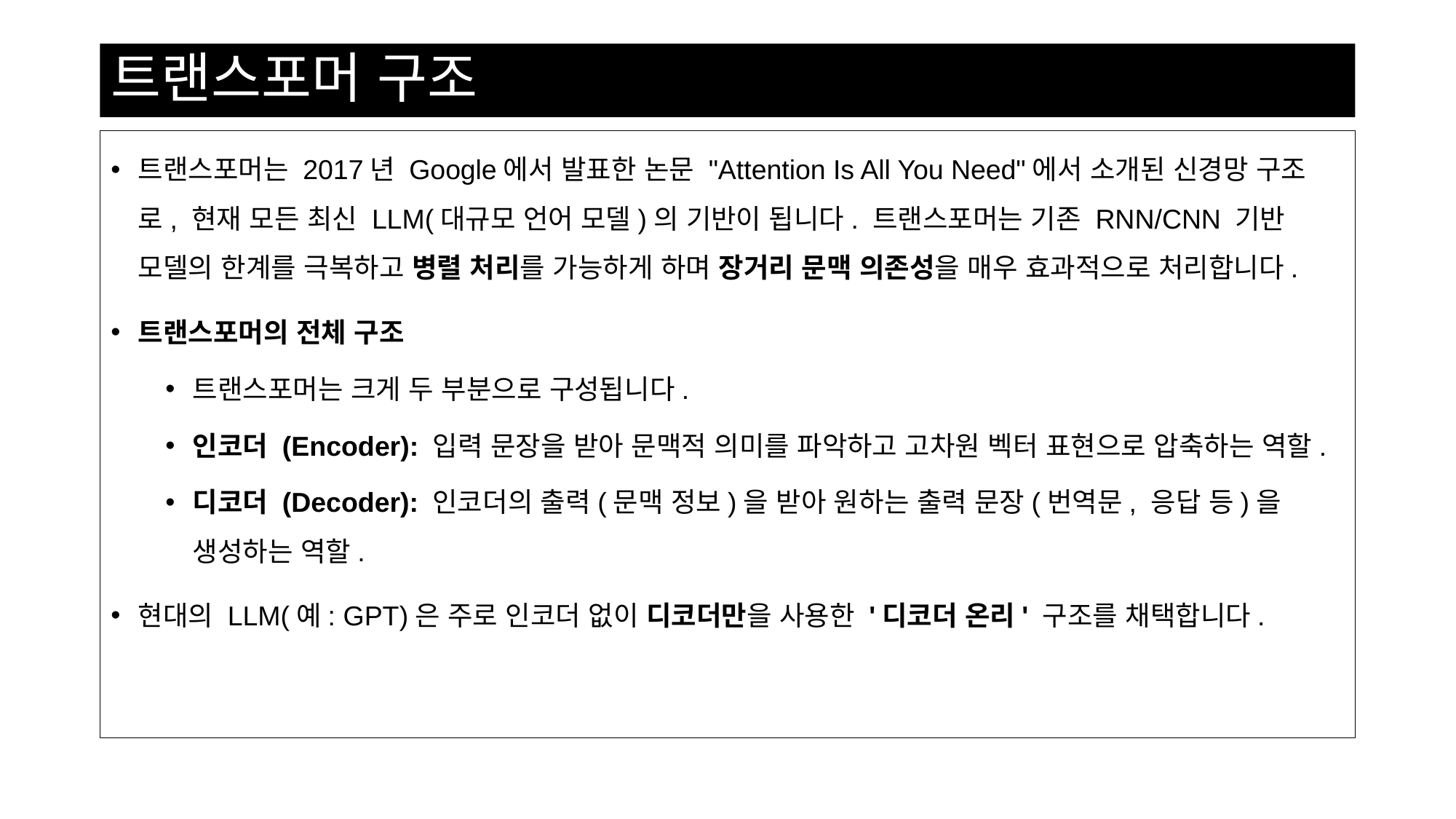

# 트랜스포머 구조
트랜스포머는 2017년 Google에서 발표한 논문 "Attention Is All You Need"에서 소개된 신경망 구조로, 현재 모든 최신 LLM(대규모 언어 모델)의 기반이 됩니다. 트랜스포머는 기존 RNN/CNN 기반 모델의 한계를 극복하고 병렬 처리를 가능하게 하며 장거리 문맥 의존성을 매우 효과적으로 처리합니다.
트랜스포머의 전체 구조
트랜스포머는 크게 두 부분으로 구성됩니다.
인코더 (Encoder): 입력 문장을 받아 문맥적 의미를 파악하고 고차원 벡터 표현으로 압축하는 역할.
디코더 (Decoder): 인코더의 출력(문맥 정보)을 받아 원하는 출력 문장(번역문, 응답 등)을 생성하는 역할.
현대의 LLM(예: GPT)은 주로 인코더 없이 디코더만을 사용한 '디코더 온리' 구조를 채택합니다.